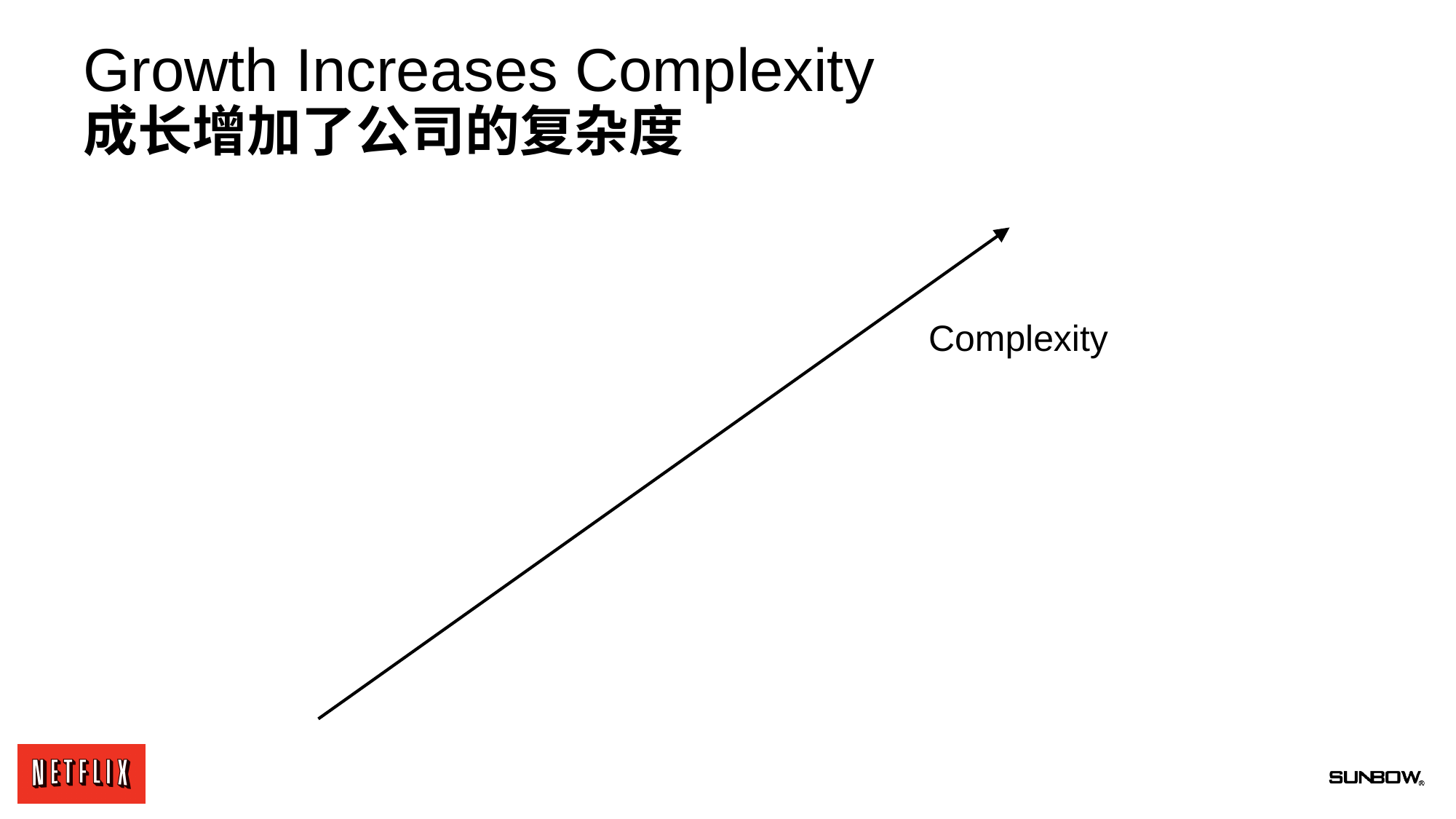

# Growth Increases Complexity 成长增加了公司的复杂度

Complexity
115